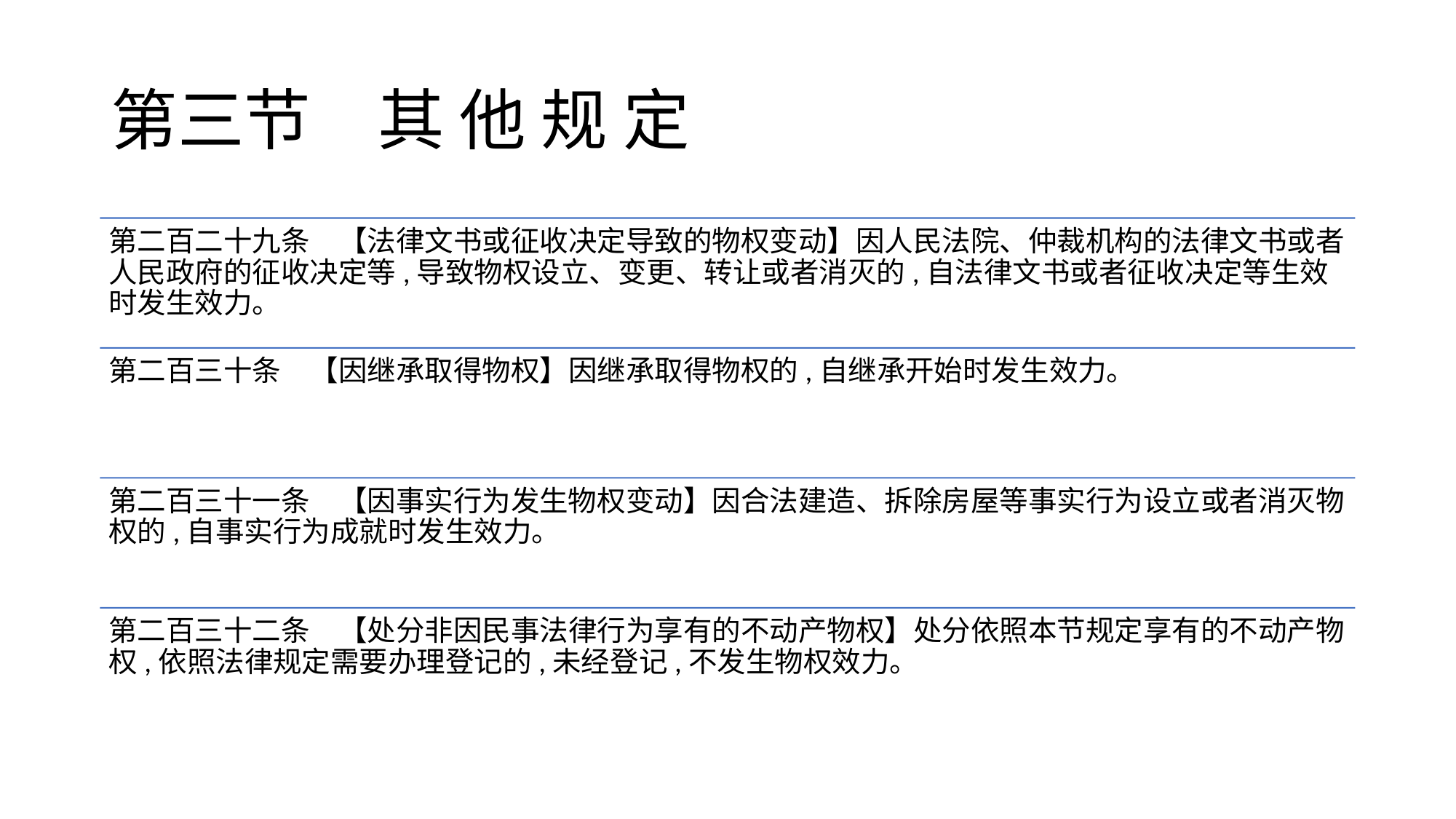

# 第三节　其 他 规 定
第二百二十九条　【法律文书或征收决定导致的物权变动】因人民法院、仲裁机构的法律文书或者人民政府的征收决定等,导致物权设立、变更、转让或者消灭的,自法律文书或者征收决定等生效时发生效力。
第二百三十条　【因继承取得物权】因继承取得物权的,自继承开始时发生效力。
第二百三十一条　【因事实行为发生物权变动】因合法建造、拆除房屋等事实行为设立或者消灭物权的,自事实行为成就时发生效力。
第二百三十二条　【处分非因民事法律行为享有的不动产物权】处分依照本节规定享有的不动产物权,依照法律规定需要办理登记的,未经登记,不发生物权效力。